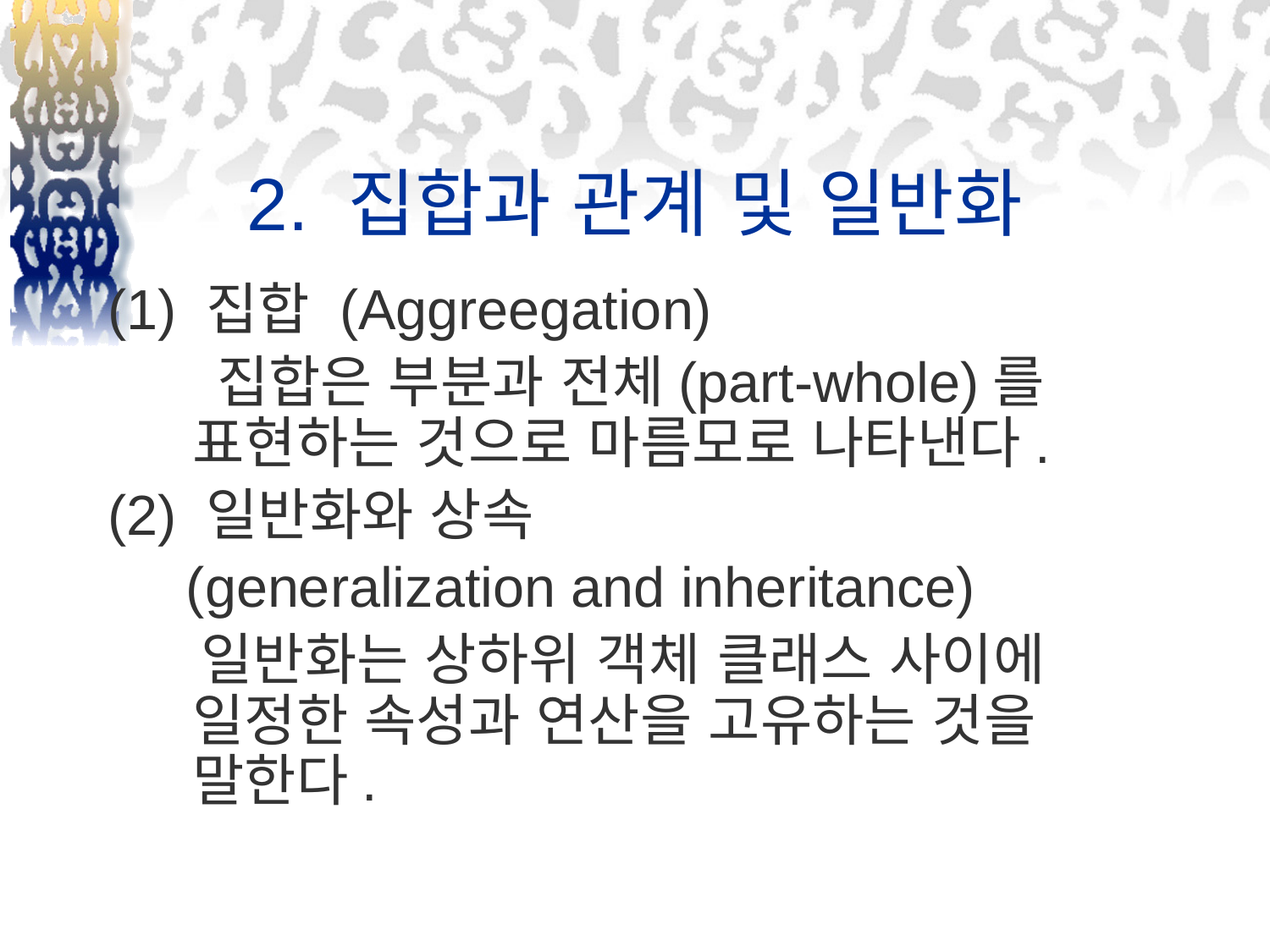

# 2. 집합과 관계 및 일반화
(1) 집합 (Aggreegation)
      집합은 부분과 전체(part-whole)를 표현하는 것으로 마름모로 나타낸다.
(2) 일반화와 상속
     (generalization and inheritance)
     일반화는 상하위 객체 클래스 사이에 일정한 속성과 연산을 고유하는 것을 말한다.